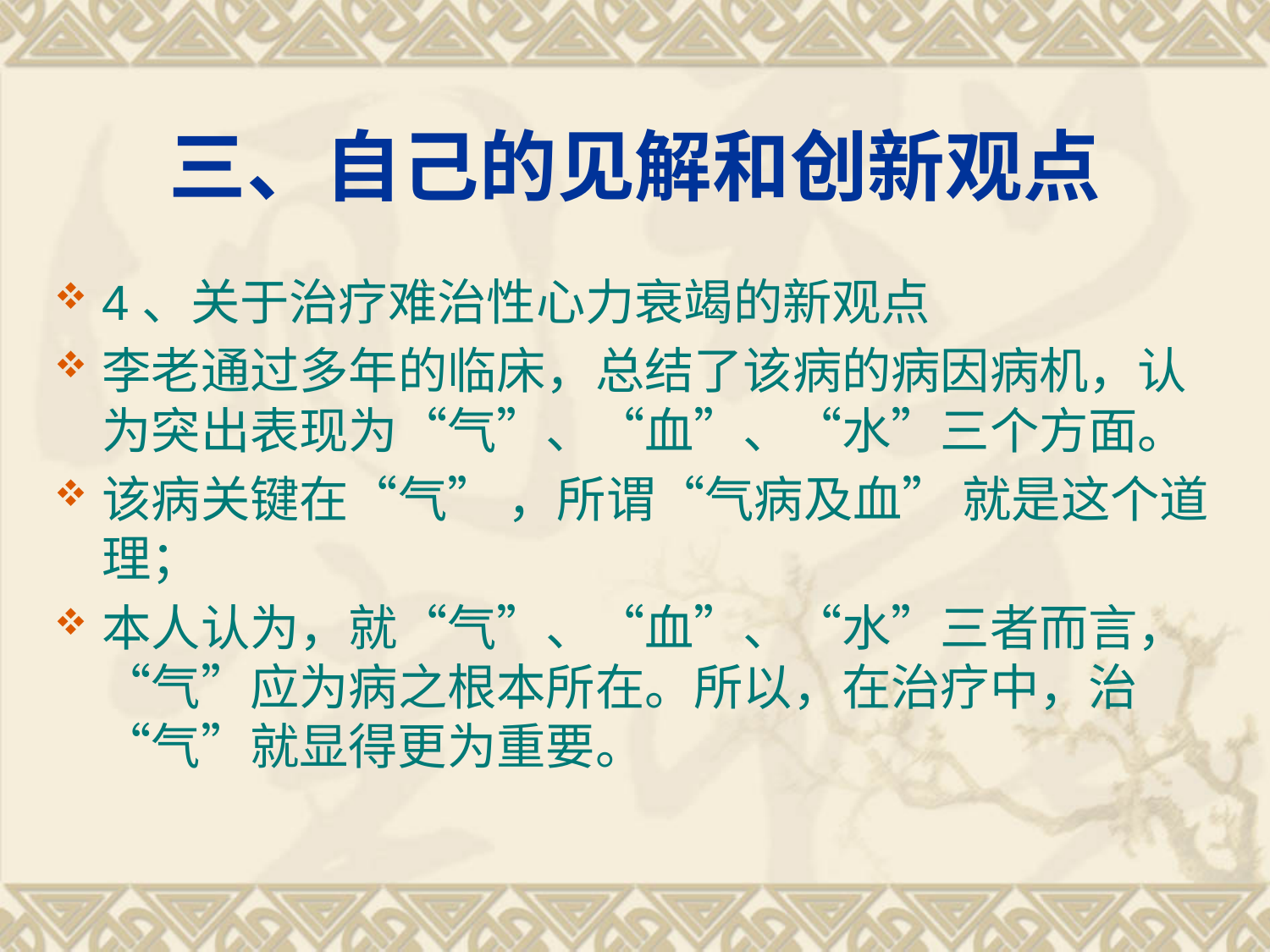

# 三、自己的见解和创新观点
4、关于治疗难治性心力衰竭的新观点
李老通过多年的临床，总结了该病的病因病机，认为突出表现为“气”、“血”、“水”三个方面。
该病关键在“气” ，所谓“气病及血” 就是这个道理；
本人认为，就“气”、“血”、“水”三者而言，“气”应为病之根本所在。所以，在治疗中，治“气”就显得更为重要。